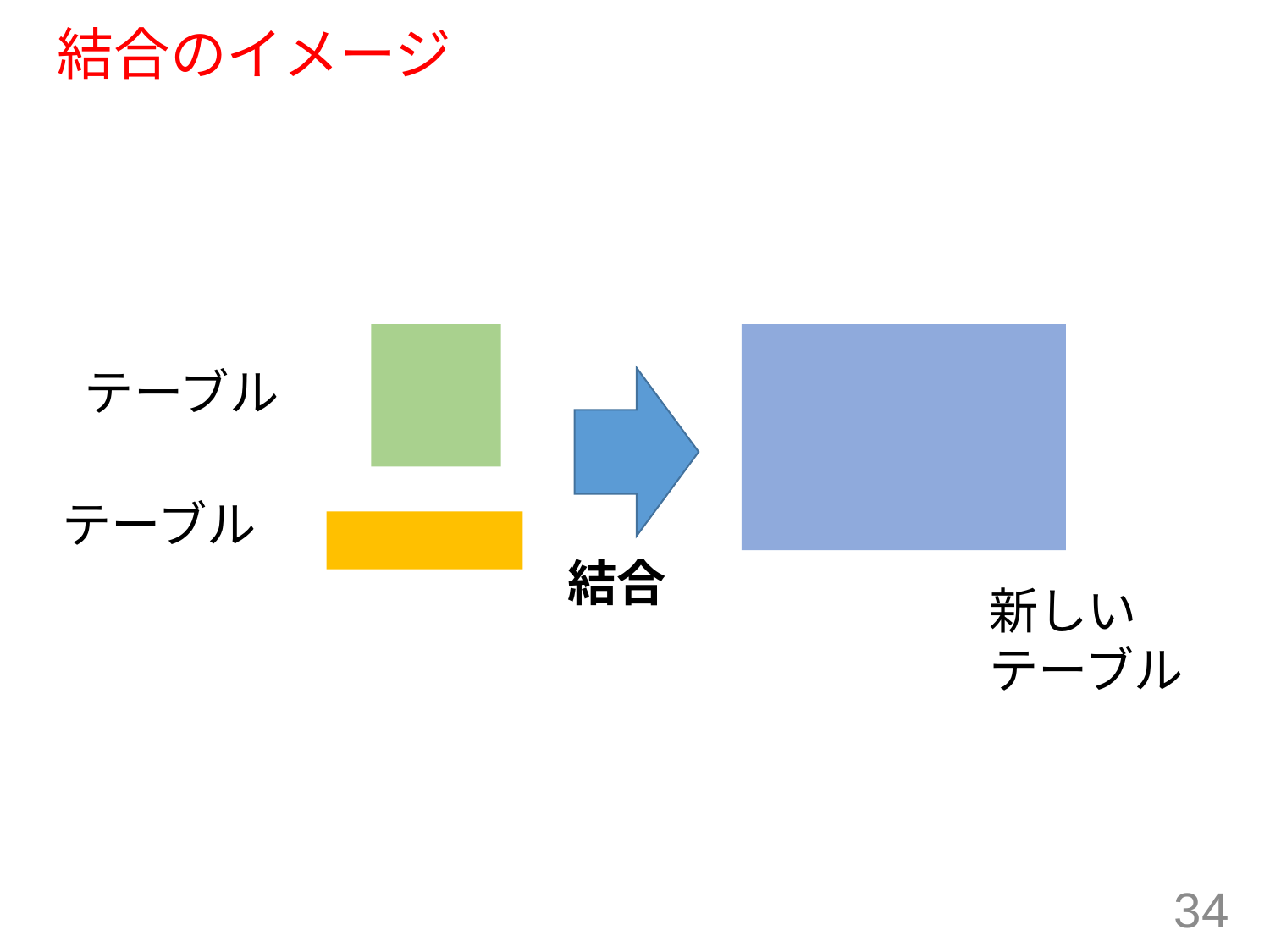

# 結合のイメージ

テーブル

テーブル

結合
新しい
テーブル
34